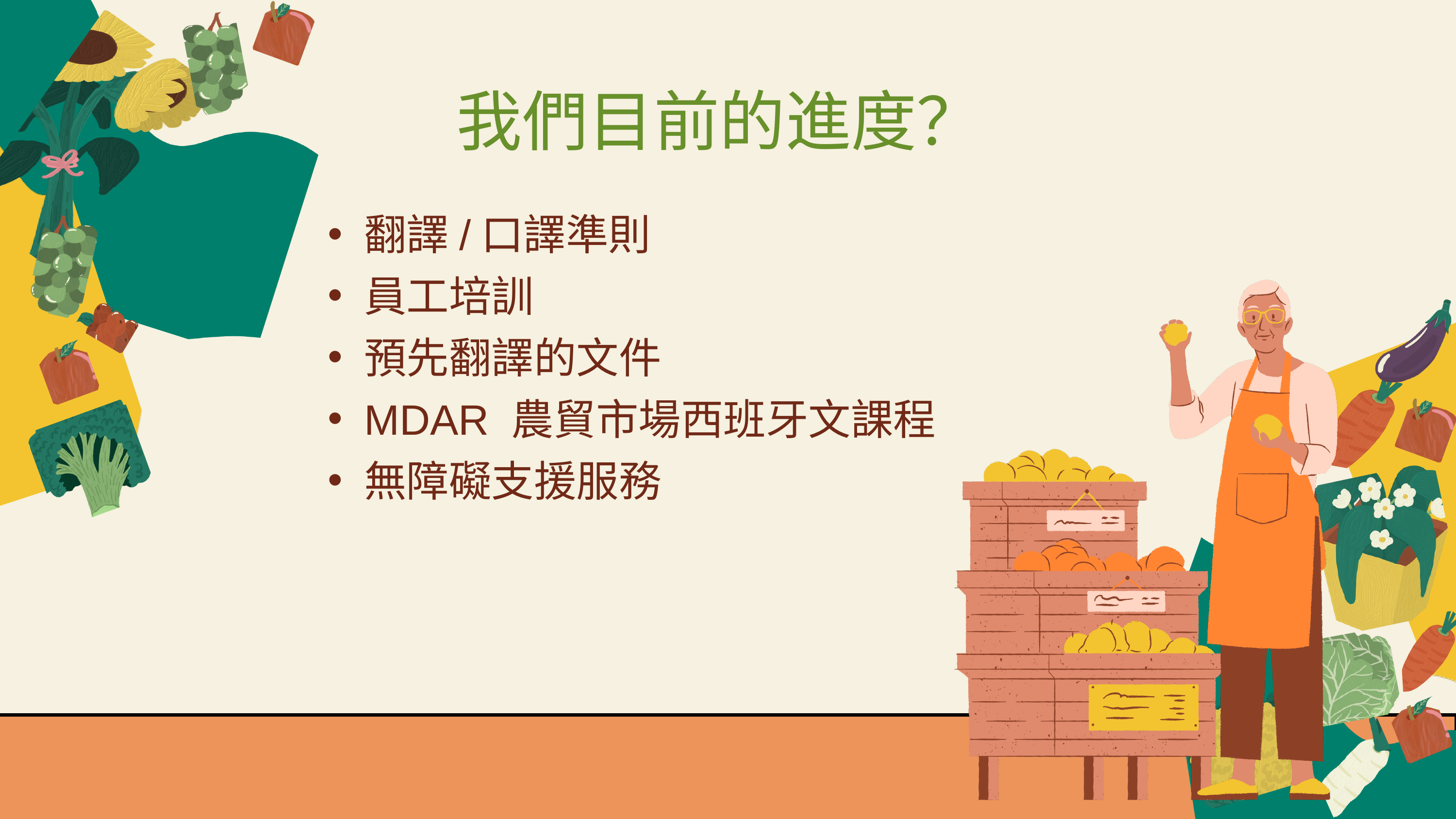

我們目前的進度？
翻譯/口譯準則
員工培訓
預先翻譯的文件
MDAR 農貿市場西班牙文課程
無障礙支援服務